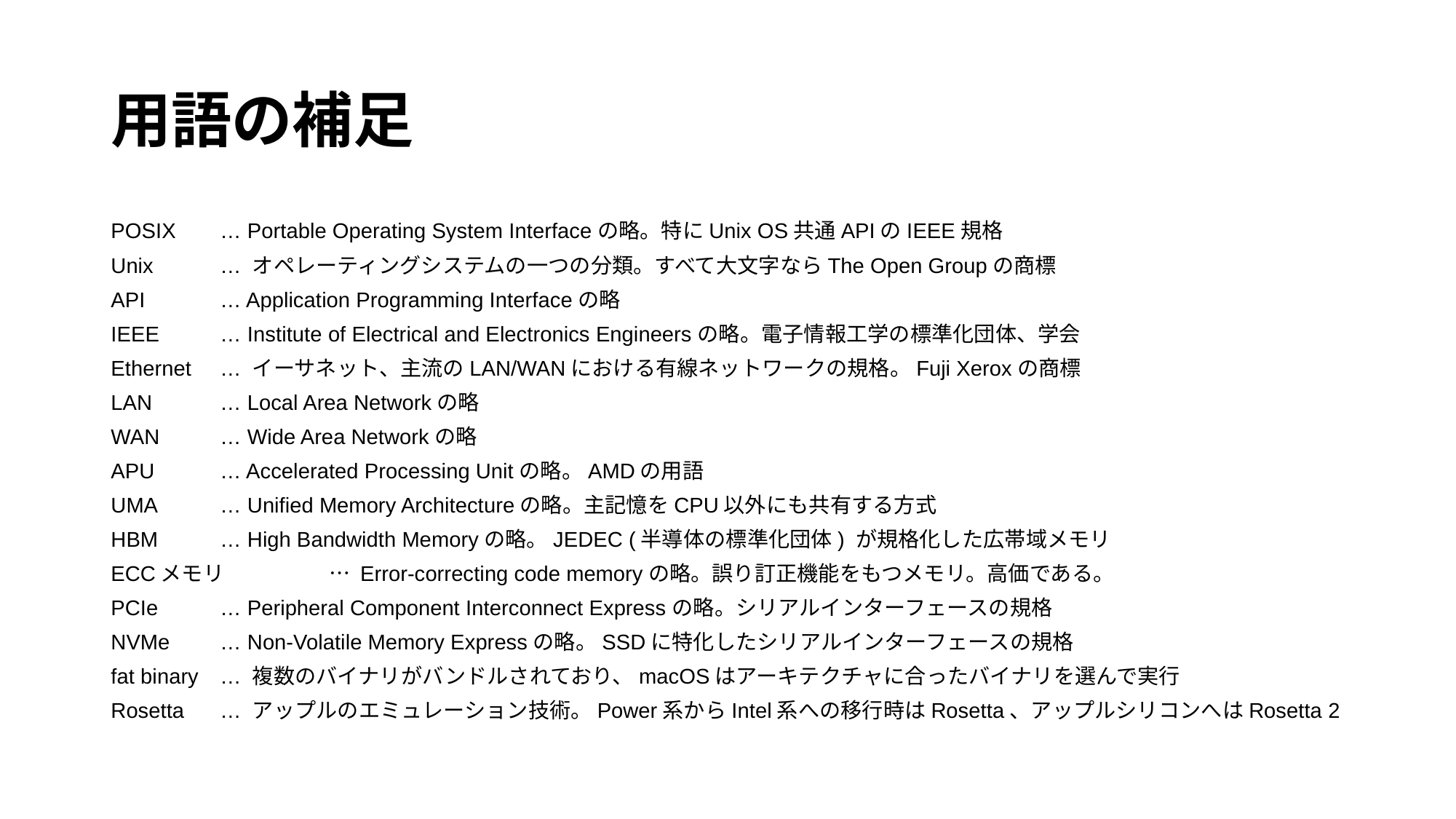

# 用語の補足
POSIX	… Portable Operating System Interfaceの略。特にUnix OS共通APIのIEEE規格
Unix	… オペレーティングシステムの一つの分類。すべて大文字ならThe Open Groupの商標
API	… Application Programming Interfaceの略
IEEE	… Institute of Electrical and Electronics Engineersの略。電子情報工学の標準化団体、学会
Ethernet	… イーサネット、主流のLAN/WANにおける有線ネットワークの規格。Fuji Xeroxの商標
LAN	… Local Area Networkの略
WAN	… Wide Area Networkの略
APU	… Accelerated Processing Unitの略。AMDの用語
UMA	… Unified Memory Architectureの略。主記憶をCPU以外にも共有する方式
HBM	… High Bandwidth Memoryの略。JEDEC (半導体の標準化団体) が規格化した広帯域メモリ
ECCメモリ	… Error-correcting code memoryの略。誤り訂正機能をもつメモリ。高価である。
PCIe	… Peripheral Component Interconnect Expressの略。シリアルインターフェースの規格
NVMe	… Non-Volatile Memory Expressの略。SSDに特化したシリアルインターフェースの規格
fat binary	… 複数のバイナリがバンドルされており、macOSはアーキテクチャに合ったバイナリを選んで実行
Rosetta	… アップルのエミュレーション技術。Power系からIntel系への移行時はRosetta、アップルシリコンへはRosetta 2